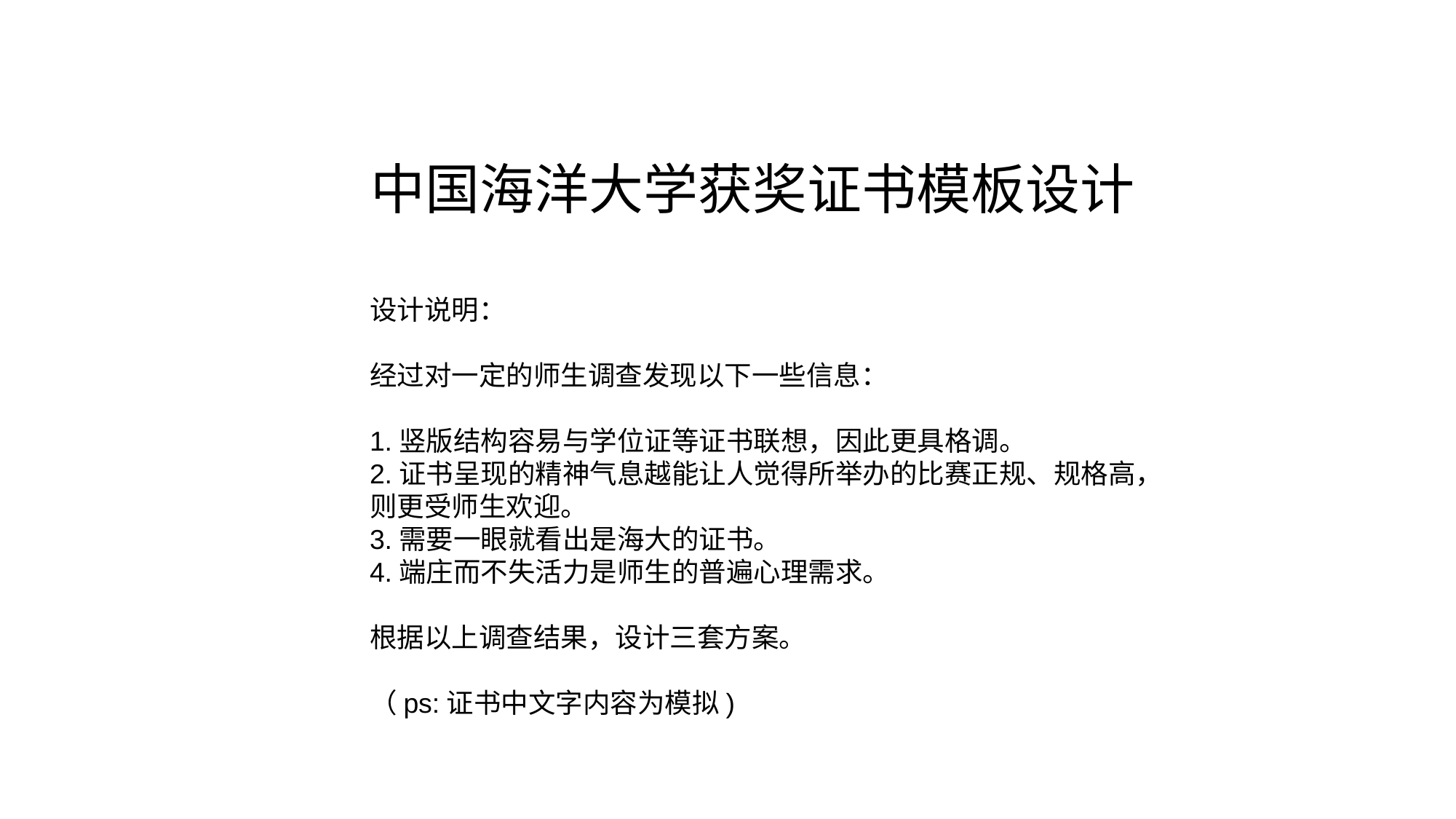

中国海洋大学获奖证书模板设计
设计说明：

经过对一定的师生调查发现以下一些信息：

1.竖版结构容易与学位证等证书联想，因此更具格调。
2.证书呈现的精神气息越能让人觉得所举办的比赛正规、规格高，则更受师生欢迎。
3.需要一眼就看出是海大的证书。
4.端庄而不失活力是师生的普遍心理需求。

根据以上调查结果，设计三套方案。

（ps:证书中文字内容为模拟)